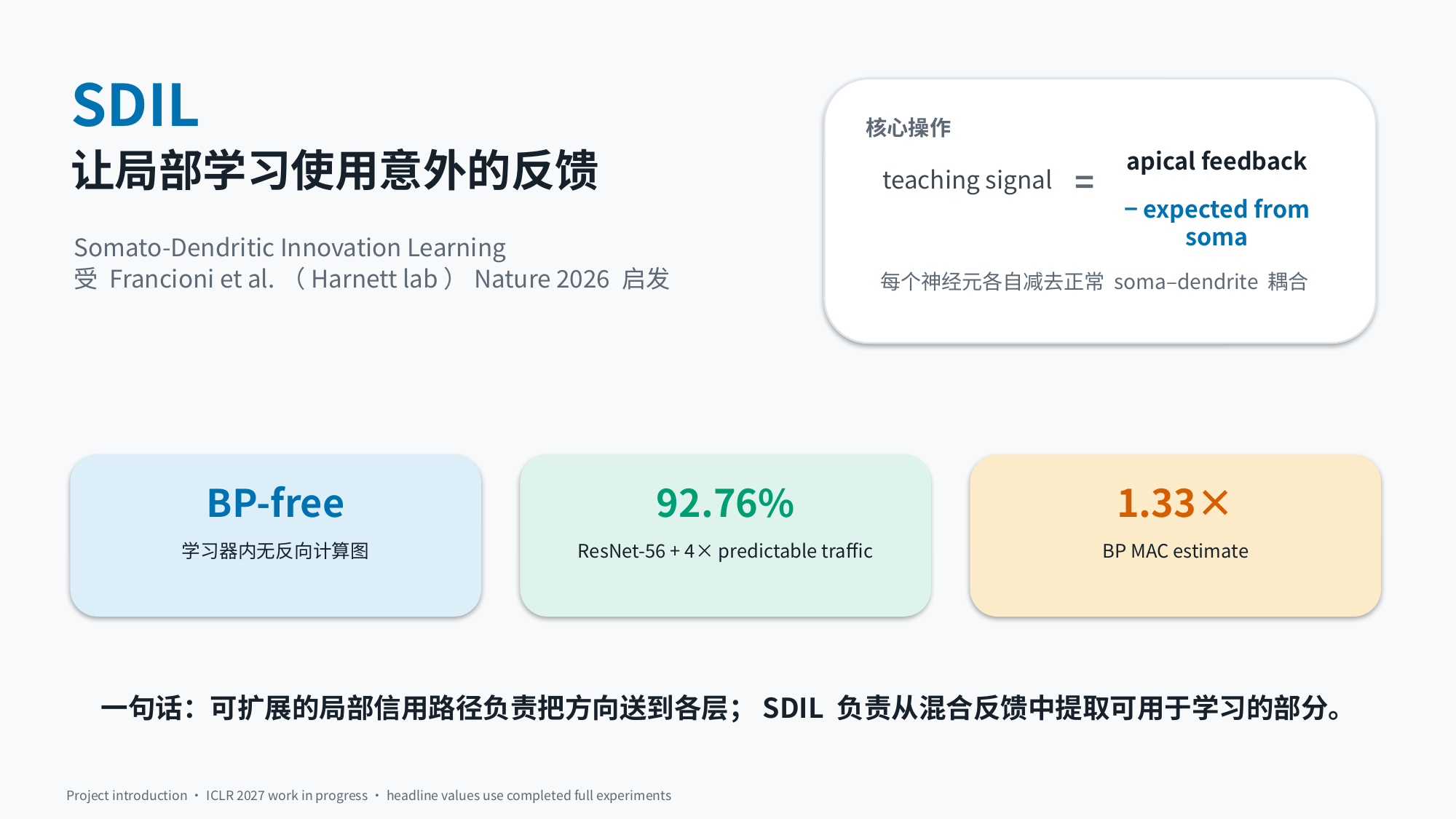

SDIL

核心操作
让局部学习使用意外的反馈
apical feedback
=
teaching signal
− expected from soma
Somato-Dendritic Innovation Learning
受 Francioni et al.（Harnett lab）Nature 2026 启发
每个神经元各自减去正常 soma–dendrite 耦合

BP-free
92.76%
1.33×
学习器内无反向计算图
ResNet-56 + 4× predictable traffic
BP MAC estimate
一句话：可扩展的局部信用路径负责把方向送到各层；SDIL 负责从混合反馈中提取可用于学习的部分。
Project introduction · ICLR 2027 work in progress · headline values use completed full experiments